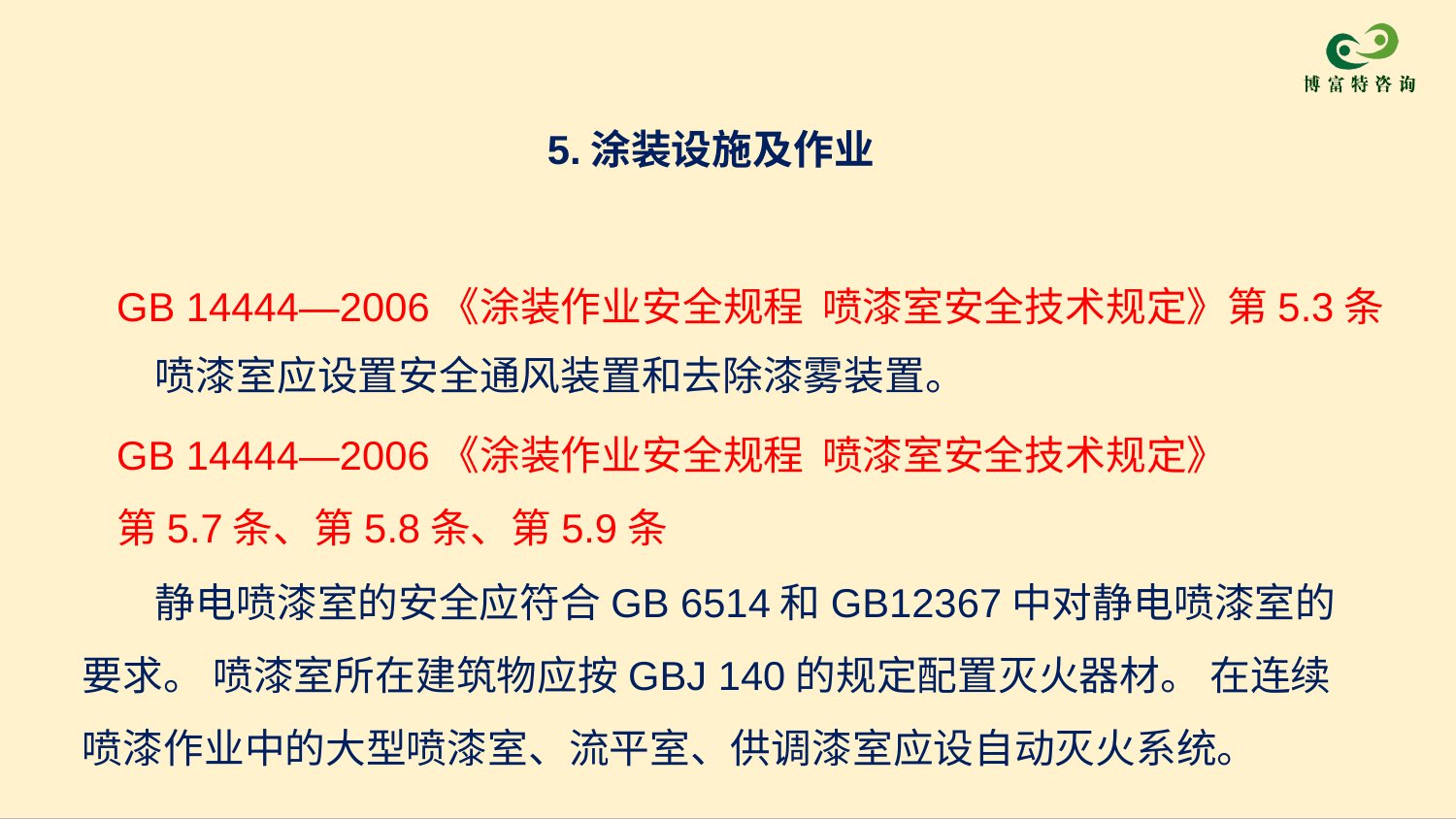

5.涂装设施及作业
GB 14444—2006《涂装作业安全规程  喷漆室安全技术规定》第5.3条
喷漆室应设置安全通风装置和去除漆雾装置。
GB 14444—2006《涂装作业安全规程  喷漆室安全技术规定》
第5.7条、第5.8条、第5.9条
静电喷漆室的安全应符合GB 6514和GB12367中对静电喷漆室的要求。 喷漆室所在建筑物应按GBJ 140的规定配置灭火器材。 在连续喷漆作业中的大型喷漆室、流平室、供调漆室应设自动灭火系统。